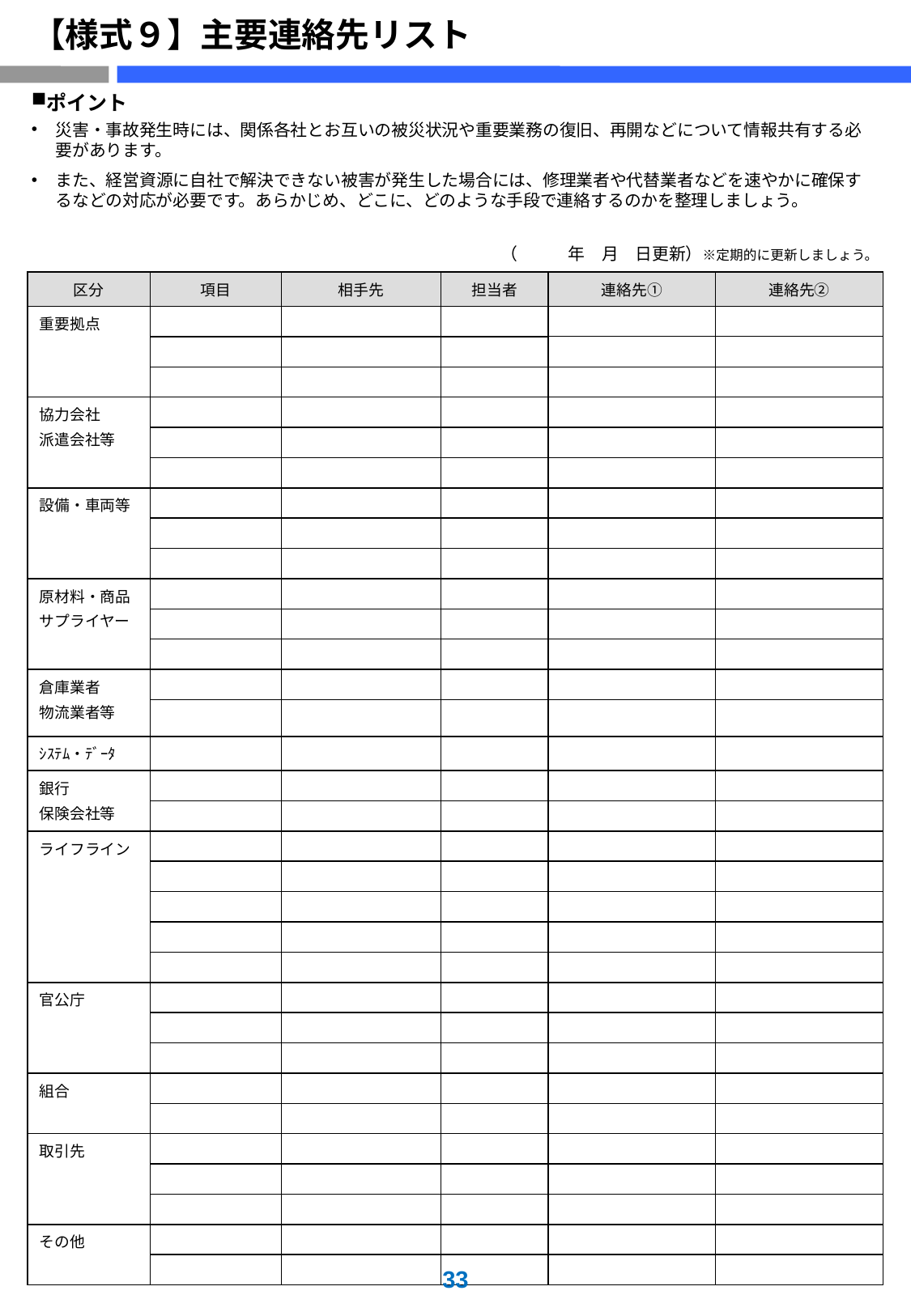

# 【様式９】主要連絡先リスト
ポイント
災害・事故発生時には、関係各社とお互いの被災状況や重要業務の復旧、再開などについて情報共有する必要があります。
また、経営資源に自社で解決できない被害が発生した場合には、修理業者や代替業者などを速やかに確保するなどの対応が必要です。あらかじめ、どこに、どのような手段で連絡するのかを整理しましょう。
（　　　年　月　日更新）※定期的に更新しましょう。
| 区分 | 項目 | 相手先 | 担当者 | 連絡先① | 連絡先② |
| --- | --- | --- | --- | --- | --- |
| 重要拠点 |  |  |  |  |  |
|  |  |  |  |  |  |
|  |  |  |  |  |  |
| 協力会社 派遣会社等 |  |  |  |  |  |
|  |  |  |  |  |  |
|  |  |  |  |  |  |
| 設備・車両等 |  |  |  |  |  |
|  |  |  |  |  |  |
|  |  |  |  |  |  |
| 原材料・商品 サプライヤー |  |  |  |  |  |
|  |  |  |  |  |  |
|  |  |  |  |  |  |
| 倉庫業者 物流業者等 |  |  |  |  |  |
|  |  |  |  |  |  |
| ｼｽﾃﾑ・ﾃﾞｰﾀ |  |  |  |  |  |
| 銀行 保険会社等 |  |  |  |  |  |
|  |  |  |  |  |  |
| ライフライン |  |  |  |  |  |
|  |  |  |  |  |  |
|  |  |  |  |  |  |
|  |  |  |  |  |  |
|  |  |  |  |  |  |
| 官公庁 |  |  |  |  |  |
|  |  |  |  |  |  |
|  |  |  |  |  |  |
| 組合 |  |  |  |  |  |
|  |  |  |  |  |  |
| 取引先 |  |  |  |  |  |
|  |  |  |  |  |  |
|  |  |  |  |  |  |
| その他 |  |  |  |  |  |
|  |  |  |  |  |  |
33